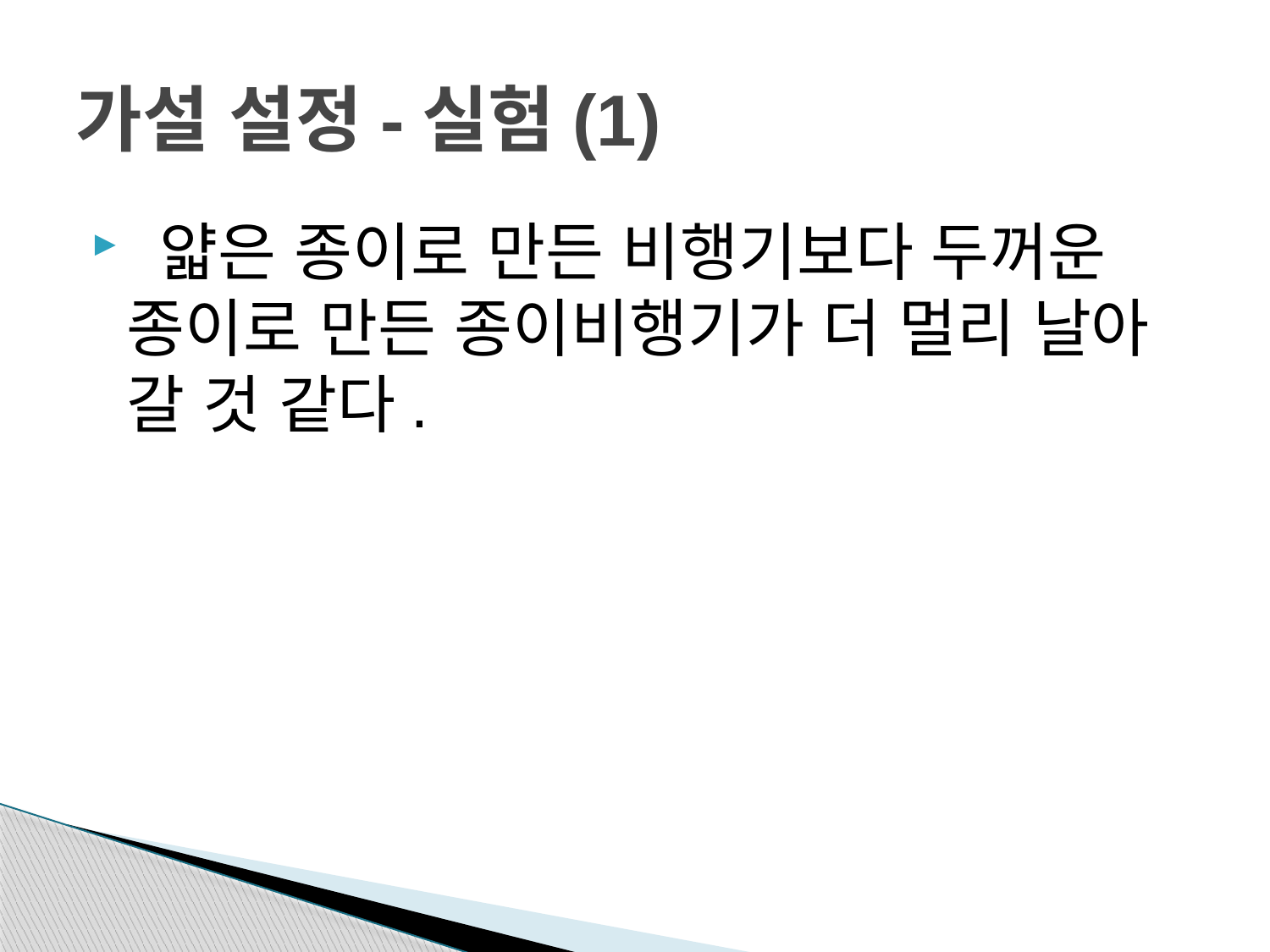

# 가설 설정-실험(1)
 얇은 종이로 만든 비행기보다 두꺼운 종이로 만든 종이비행기가 더 멀리 날아 갈 것 같다.